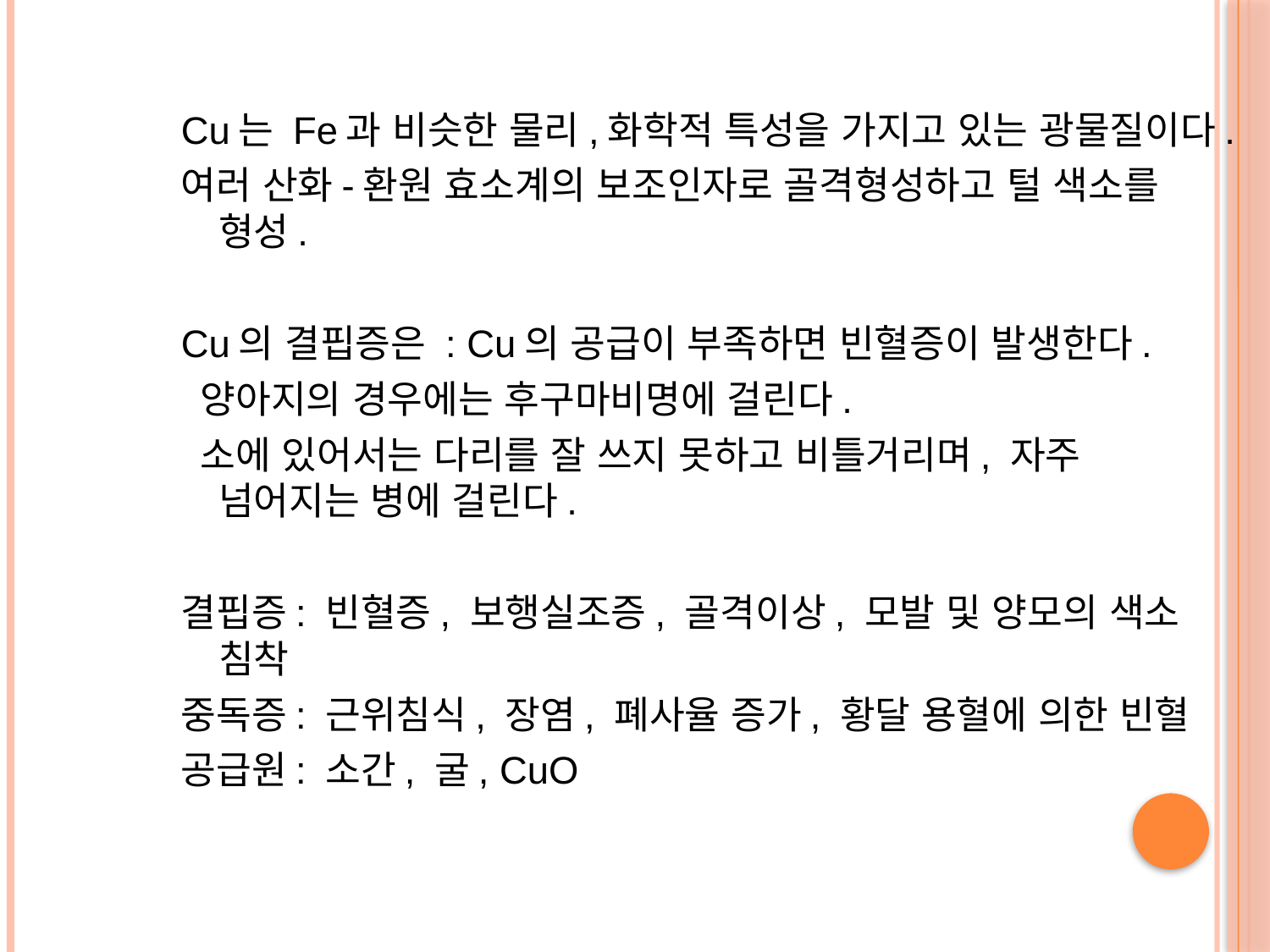

Cu는 Fe과 비슷한 물리,화학적 특성을 가지고 있는 광물질이다.
여러 산화-환원 효소계의 보조인자로 골격형성하고 털 색소를 형성.

Cu의 결핍증은 : Cu의 공급이 부족하면 빈혈증이 발생한다.
 양아지의 경우에는 후구마비명에 걸린다.
 소에 있어서는 다리를 잘 쓰지 못하고 비틀거리며, 자주 넘어지는 병에 걸린다.

결핍증: 빈혈증, 보행실조증, 골격이상, 모발 및 양모의 색소 침착
중독증: 근위침식, 장염, 폐사율 증가, 황달 용혈에 의한 빈혈
공급원: 소간, 굴, CuO